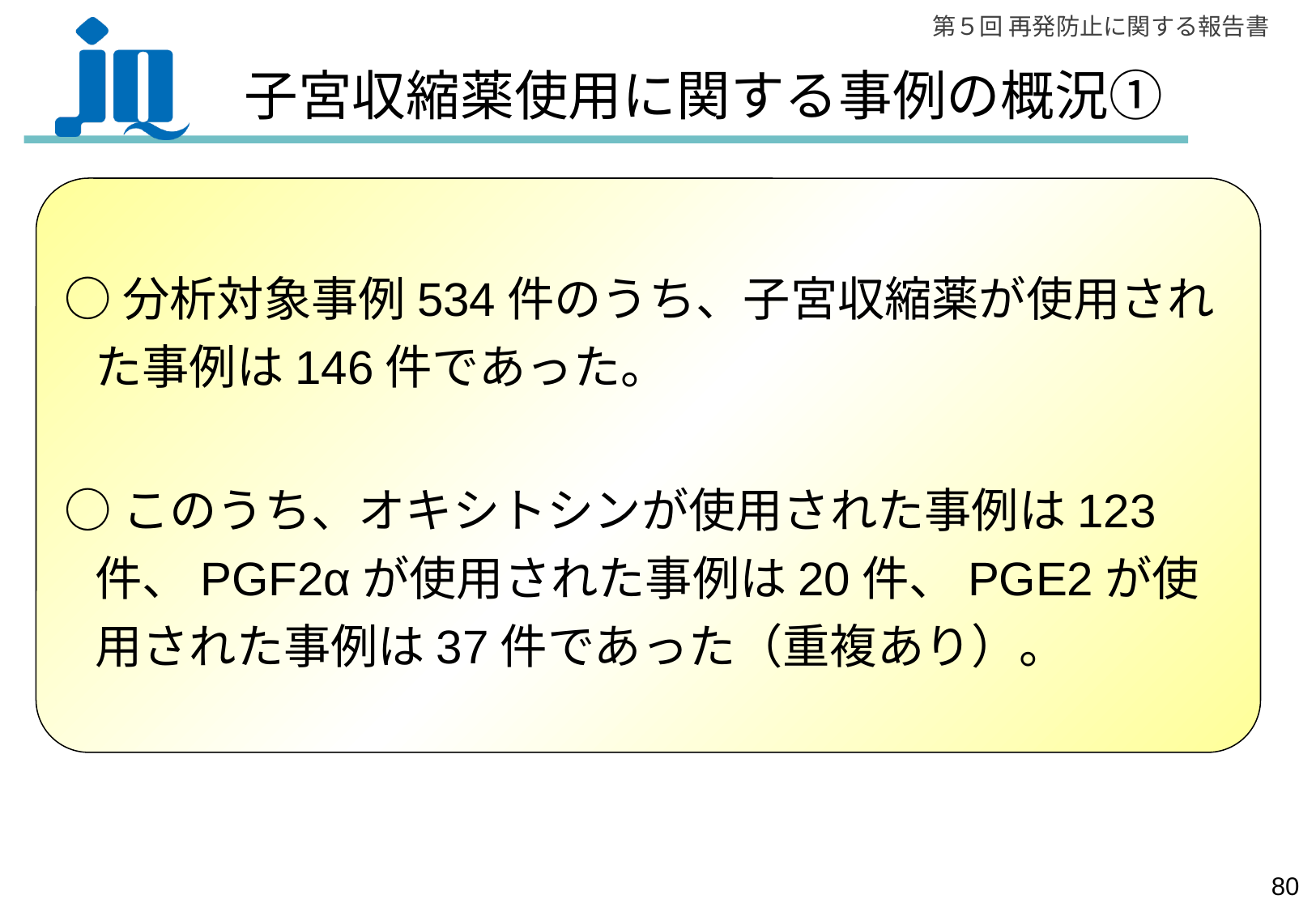

# 子宮収縮薬使用に関する事例の概況①
○分析対象事例534件のうち、子宮収縮薬が使用された事例は146件であった。

○このうち、オキシトシンが使用された事例は123件、PGF2αが使用された事例は20件、PGE2が使用された事例は37件であった（重複あり）。
80